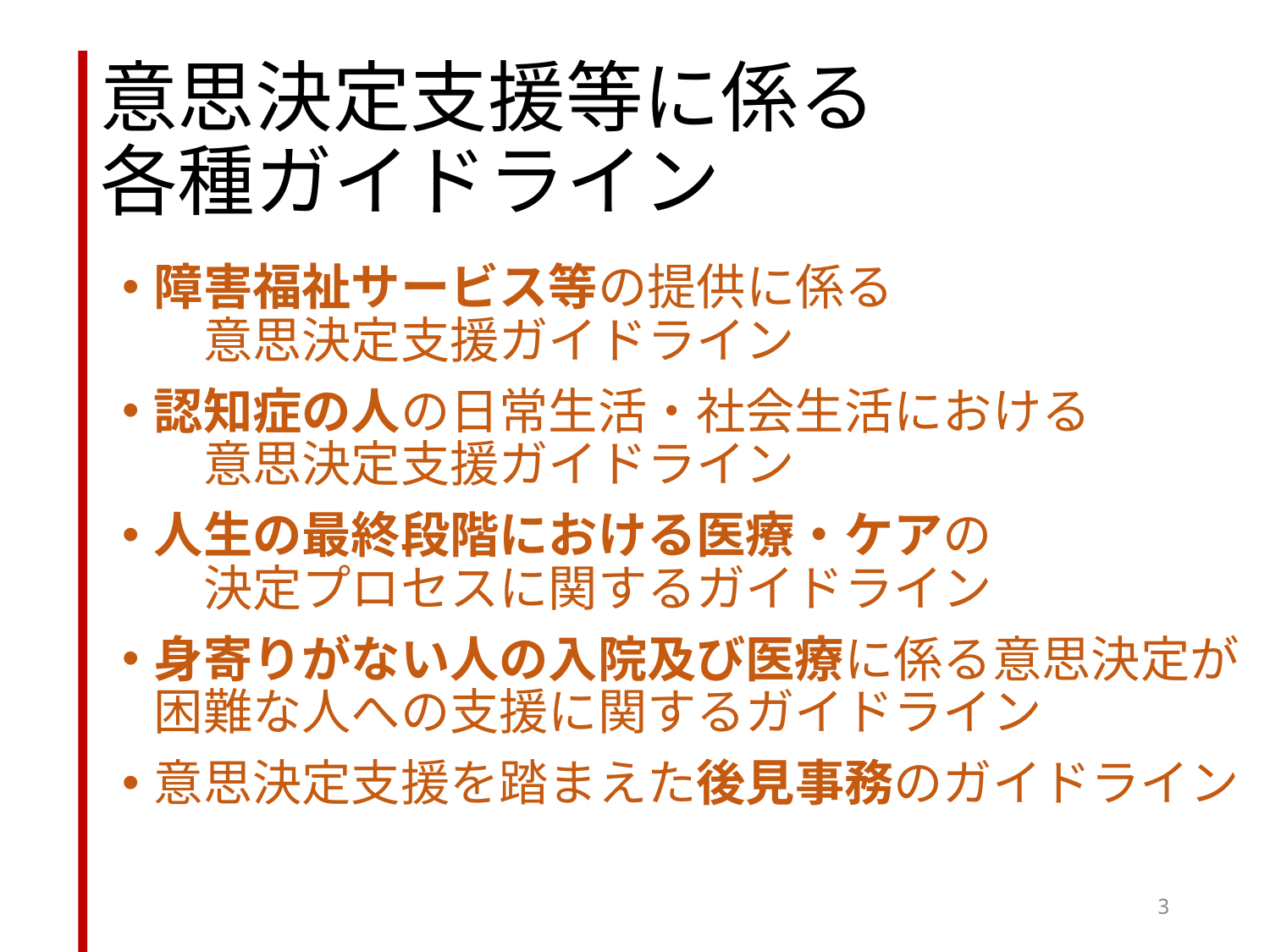

# 意思決定支援等に係る 各種ガイドライン
障害福祉サービス等の提供に係る　　　　　　　　意思決定支援ガイドライン
認知症の人の日常生活・社会生活における　　　　意思決定支援ガイドライン
人生の最終段階における医療・ケアの　　　　　　決定プロセスに関するガイドライン
身寄りがない人の入院及び医療に係る意思決定が困難な人への支援に関するガイドライン
意思決定支援を踏まえた後見事務のガイドライン

3